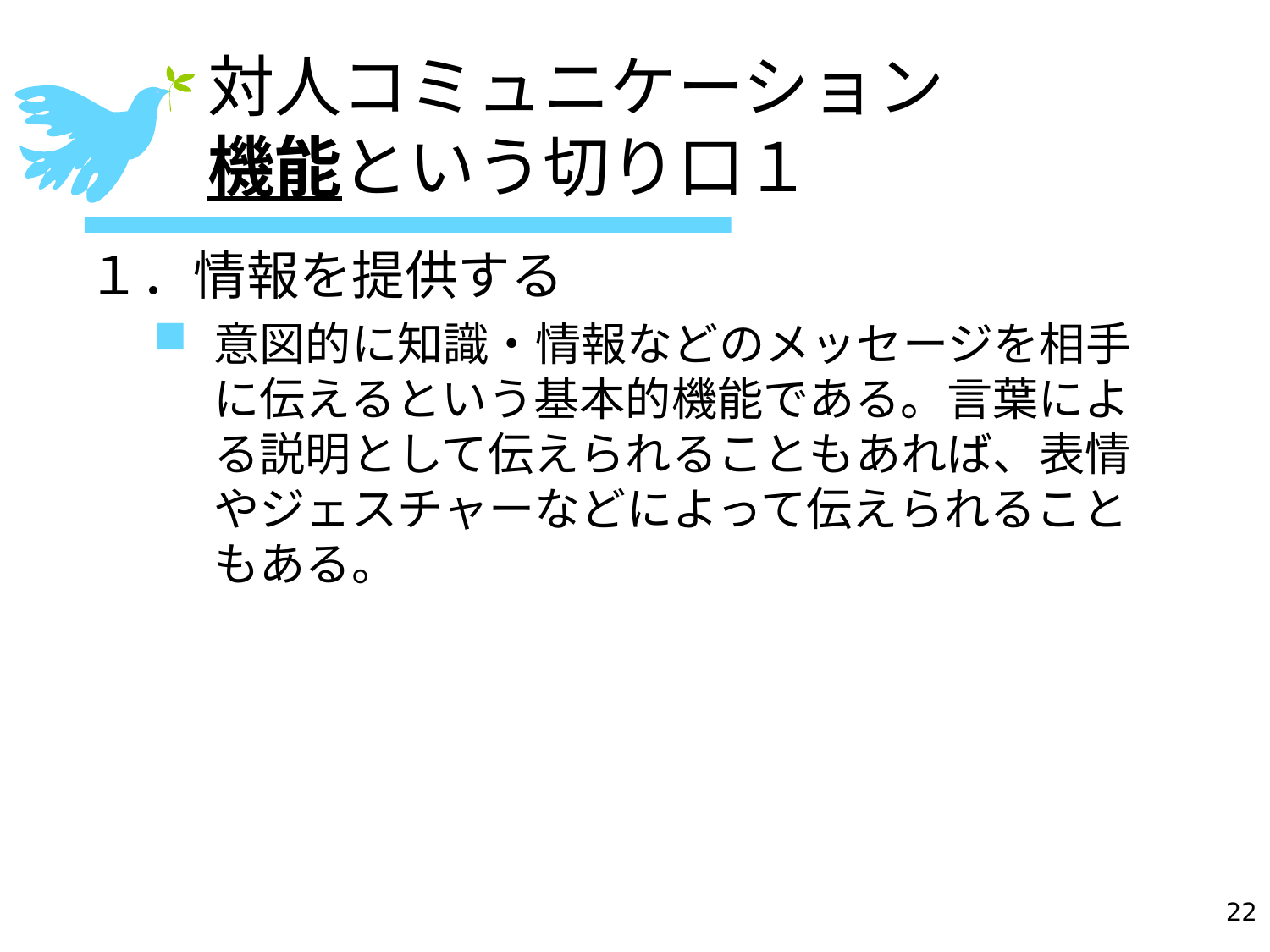

# 対人コミュニケーション 機能という切り口１
１．情報を提供する
意図的に知識・情報などのメッセージを相手に伝えるという基本的機能である。言葉による説明として伝えられることもあれば、表情やジェスチャーなどによって伝えられることもある。

22